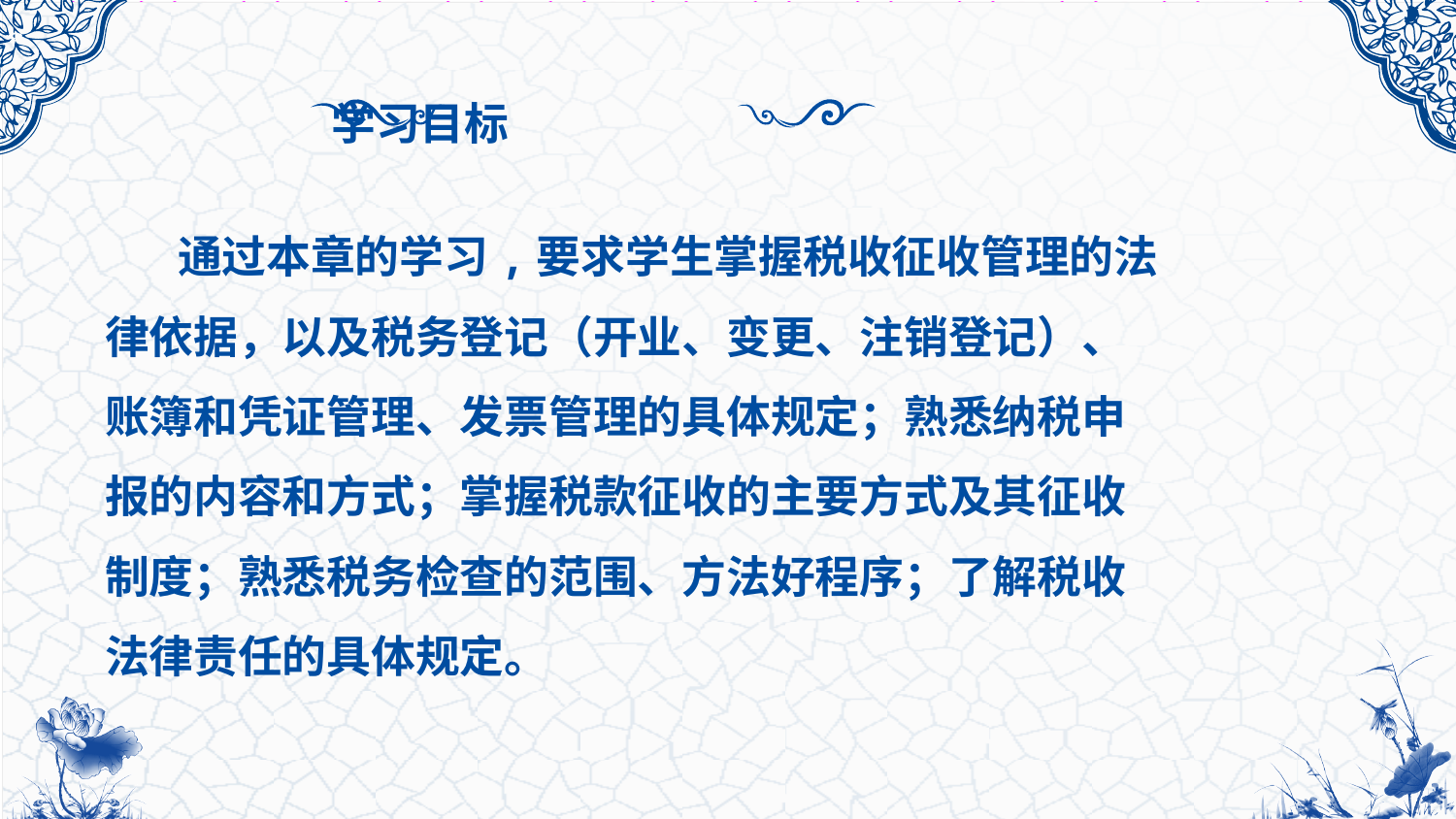

学习目标

通过本章的学习,要求学生掌握税收征收管理的法律依据，以及税务登记（开业、变更、注销登记）、账簿和凭证管理、发票管理的具体规定；熟悉纳税申报的内容和方式；掌握税款征收的主要方式及其征收制度；熟悉税务检查的范围、方法好程序；了解税收法律责任的具体规定。